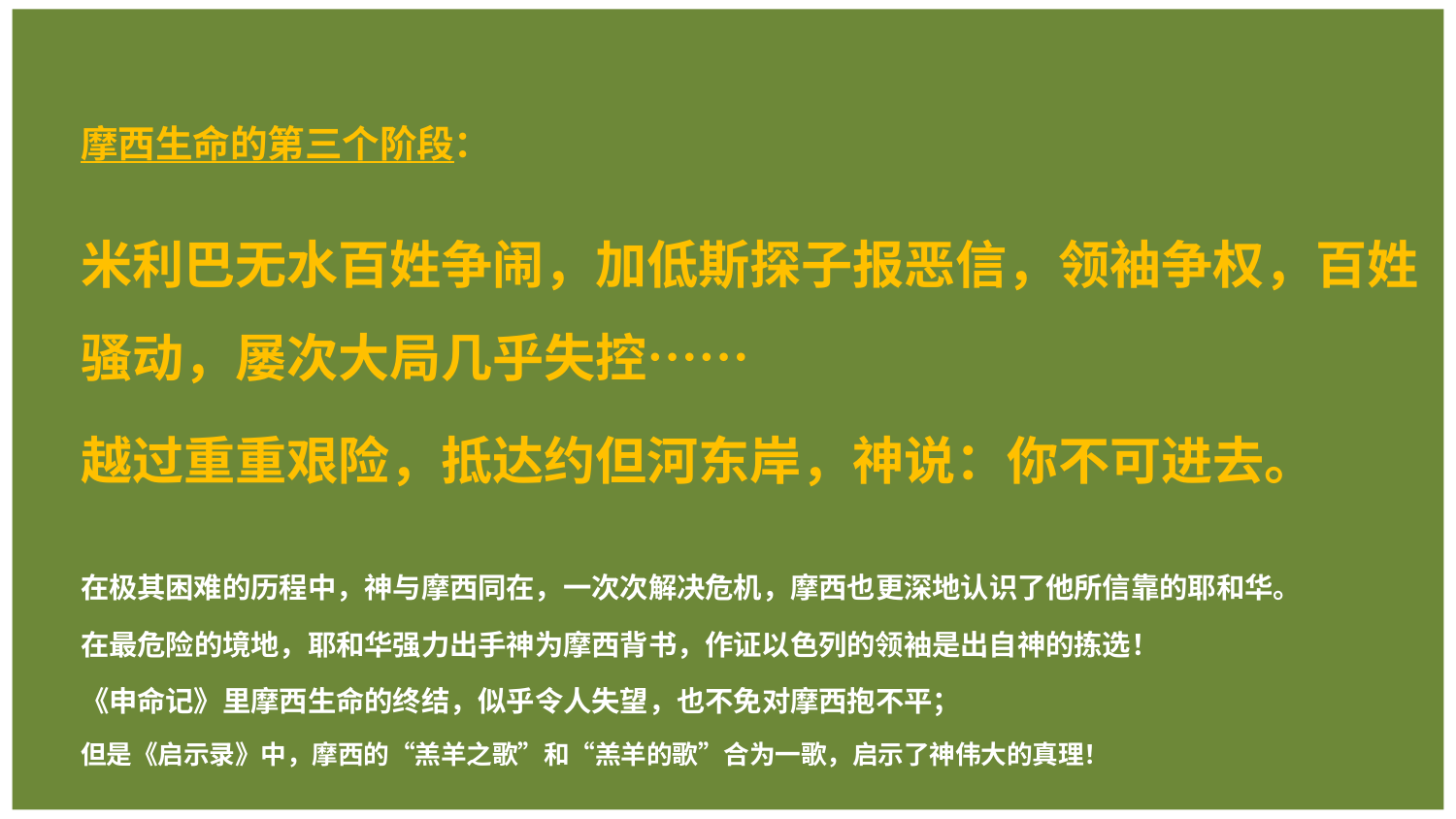

摩西生命的第三个阶段：

米利巴无水百姓争闹，加低斯探子报恶信，领袖争权，百姓骚动，屡次大局几乎失控……
越过重重艰险，抵达约但河东岸，神说：你不可进去。

在极其困难的历程中，神与摩西同在，一次次解决危机，摩西也更深地认识了他所信靠的耶和华。
在最危险的境地，耶和华强力出手神为摩西背书，作证以色列的领袖是出自神的拣选！
《申命记》里摩西生命的终结，似乎令人失望，也不免对摩西抱不平；
但是《启示录》中，摩西的“羔羊之歌”和“羔羊的歌”合为一歌，启示了神伟大的真理！